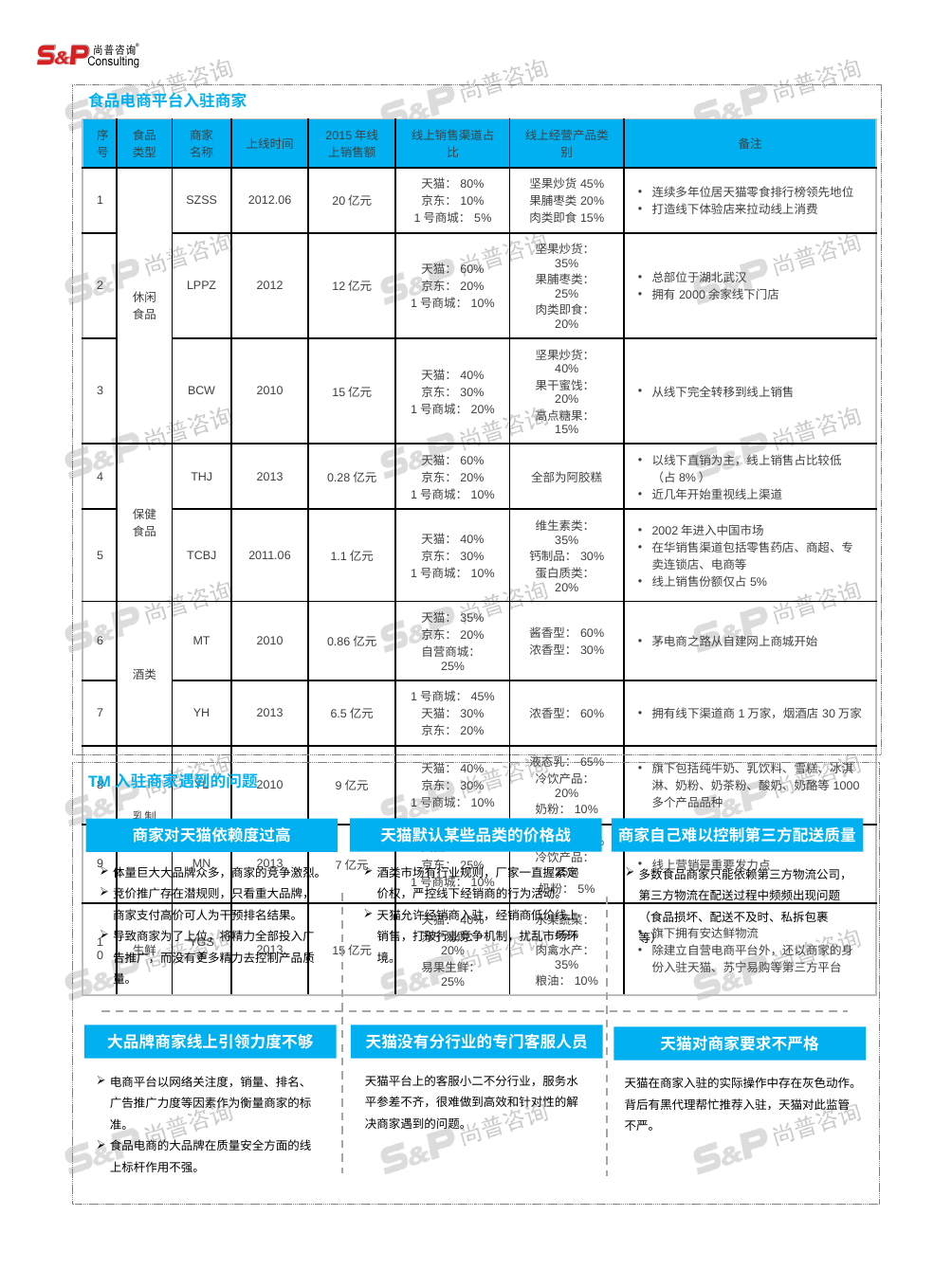

食品电商平台入驻商家

| 序号 | 食品类型 | 商家名称 | 上线时间 | 2015年线上销售额 | 线上销售渠道占比 | 线上经营产品类别 | 备注 |
| --- | --- | --- | --- | --- | --- | --- | --- |
| 1 | 休闲食品 | SZSS | 2012.06 | 20亿元 | 天猫：80% 京东：10% 1号商城：5% | 坚果炒货45% 果脯枣类20% 肉类即食15% | 连续多年位居天猫零食排行榜领先地位 打造线下体验店来拉动线上消费 |
| 2 |  | LPPZ | 2012 | 12亿元 | 天猫：60% 京东：20% 1号商城：10% | 坚果炒货：35% 果脯枣类：25% 肉类即食：20% | 总部位于湖北武汉 拥有2000余家线下门店 |
| 3 |  | BCW | 2010 | 15亿元 | 天猫：40% 京东：30% 1号商城：20% | 坚果炒货：40% 果干蜜饯：20% 高点糖果：15% | 从线下完全转移到线上销售 |
| 4 | 保健食品 | THJ | 2013 | 0.28亿元 | 天猫：60% 京东：20% 1号商城：10% | 全部为阿胶糕 | 以线下直销为主，线上销售占比较低（占8%） 近几年开始重视线上渠道 |
| 5 |  | TCBJ | 2011.06 | 1.1亿元 | 天猫：40% 京东：30% 1号商城：10% | 维生素类：35% 钙制品：30% 蛋白质类：20% | 2002年进入中国市场 在华销售渠道包括零售药店、商超、专卖连锁店、电商等 线上销售份额仅占5% |
| 6 | 酒类 | MT | 2010 | 0.86亿元 | 天猫：35% 京东：20% 自营商城：25% | 酱香型：60% 浓香型：30% | 茅电商之路从自建网上商城开始 |
| 7 |  | YH | 2013 | 6.5亿元 | 1号商城：45% 天猫：30% 京东：20% | 浓香型：60% | 拥有线下渠道商1万家，烟酒店30万家 |
| 8 | 乳制品 | YL | 2010 | 9亿元 | 天猫：40% 京东：30% 1号商城：10% | 液态乳：65% 冷饮产品：20% 奶粉：10% | 旗下包括纯牛奶、乳饮料、雪糕、冰淇淋、奶粉、奶茶粉、酸奶、奶酪等1000多个产品品种 |
| 9 |  | MN | 2013 | 7亿元 | 天猫：45% 京东：25% 1号商城：10% | 液态乳：55% 冷饮产品：25% 奶粉：5% | 线上营销是重要发力点 |
| 10 | 生鲜 | YGSX | 2013 | 15亿元 | 天猫：40% 苏宁易购：20% 易果生鲜：25% | 水果蔬菜：45% 肉禽水产：35% 粮油：10% | 旗下拥有安达鲜物流 除建立自营电商平台外，还以商家的身份入驻天猫、苏宁易购等第三方平台 |

TM入驻商家遇到的问题
天猫默认某些品类的价格战
商家自己难以控制第三方配送质量
商家对天猫依赖度过高
体量巨大大品牌众多，商家的竞争激烈。
竞价推广存在潜规则，只看重大品牌，商家支付高价可人为干预排名结果。
导致商家为了上位，将精力全部投入广告推广，而没有更多精力去控制产品质量。
酒类市场有行业规则，厂家一直握紧定价权，严控线下经销商的行为活动。
天猫允许经销商入驻，经销商低价线上销售，打破行业竞争机制，扰乱市场环境。
多数食品商家只能依赖第三方物流公司，第三方物流在配送过程中频频出现问题（食品损坏、配送不及时、私拆包裹等）
大品牌商家线上引领力度不够
天猫没有分行业的专门客服人员
天猫对商家要求不严格
天猫平台上的客服小二不分行业，服务水平参差不齐，很难做到高效和针对性的解决商家遇到的问题。
电商平台以网络关注度，销量、排名、广告推广力度等因素作为衡量商家的标准。
食品电商的大品牌在质量安全方面的线上标杆作用不强。
天猫在商家入驻的实际操作中存在灰色动作。背后有黑代理帮忙推荐入驻，天猫对此监管不严。